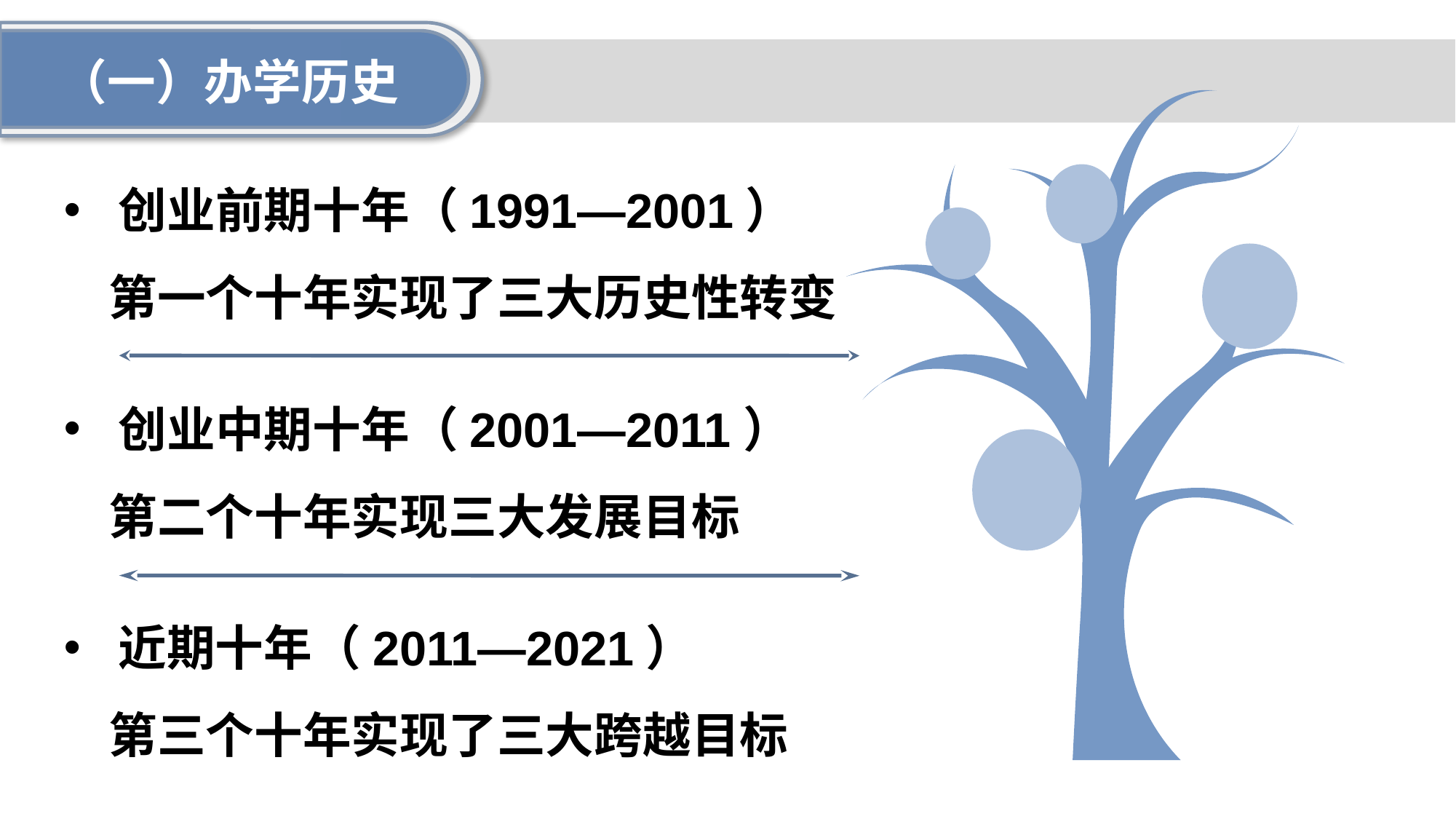

（一）办学历史

创业前期十年（1991—2001）
   第一个十年实现了三大历史性转变
创业中期十年（2001—2011）
   第二个十年实现三大发展目标
近期十年（2011—2021）
   第三个十年实现了三大跨越目标